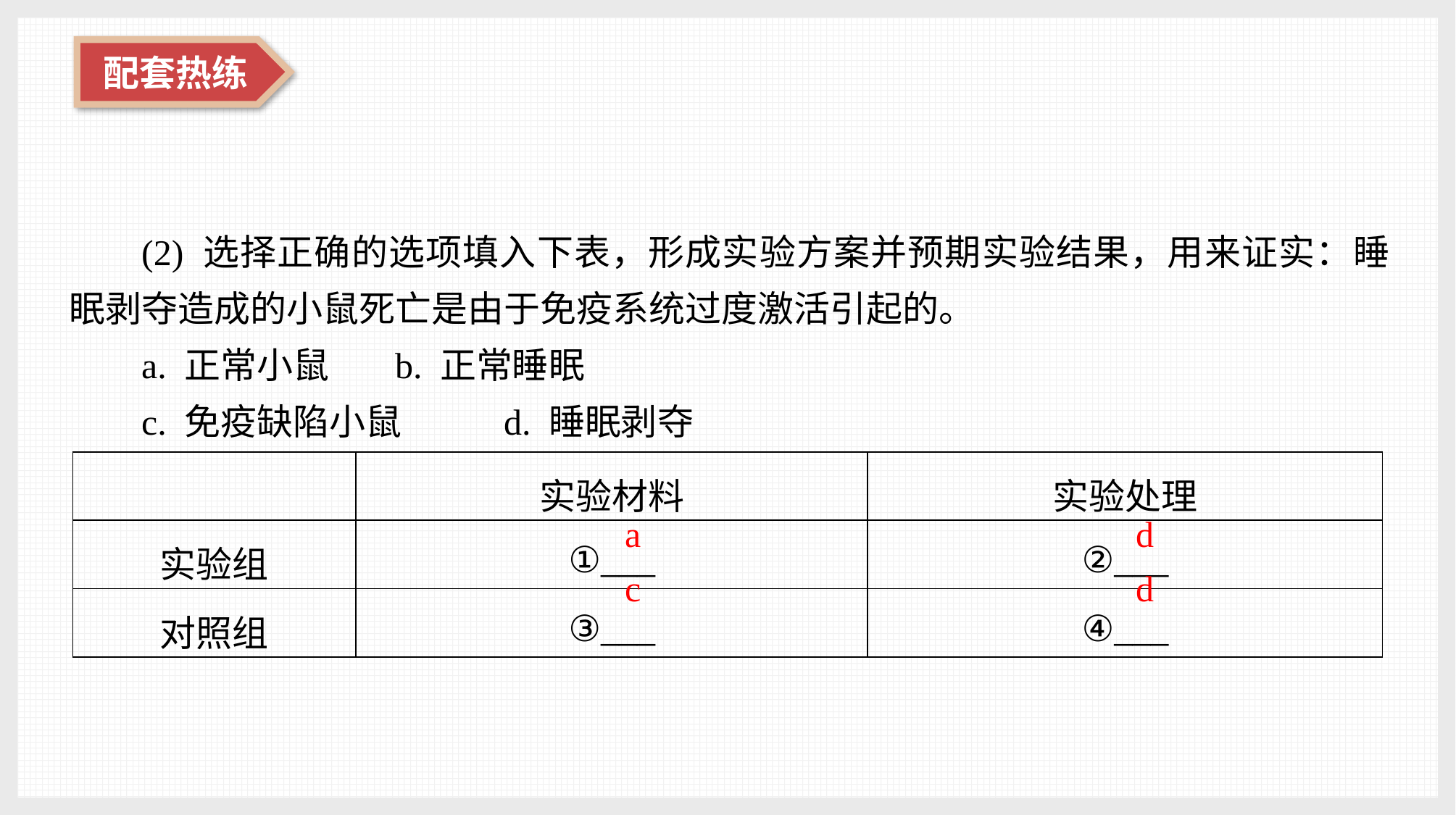

(2) 选择正确的选项填入下表，形成实验方案并预期实验结果，用来证实：睡眠剥夺造成的小鼠死亡是由于免疫系统过度激活引起的。
a. 正常小鼠	b. 正常睡眠
c. 免疫缺陷小鼠	d. 睡眠剥夺
|  | 实验材料 | 实验处理 |
| --- | --- | --- |
| 实验组 | ①\_\_\_ | ②\_\_\_ |
| 对照组 | ③\_\_\_ | ④\_\_\_ |
a
d
c
d